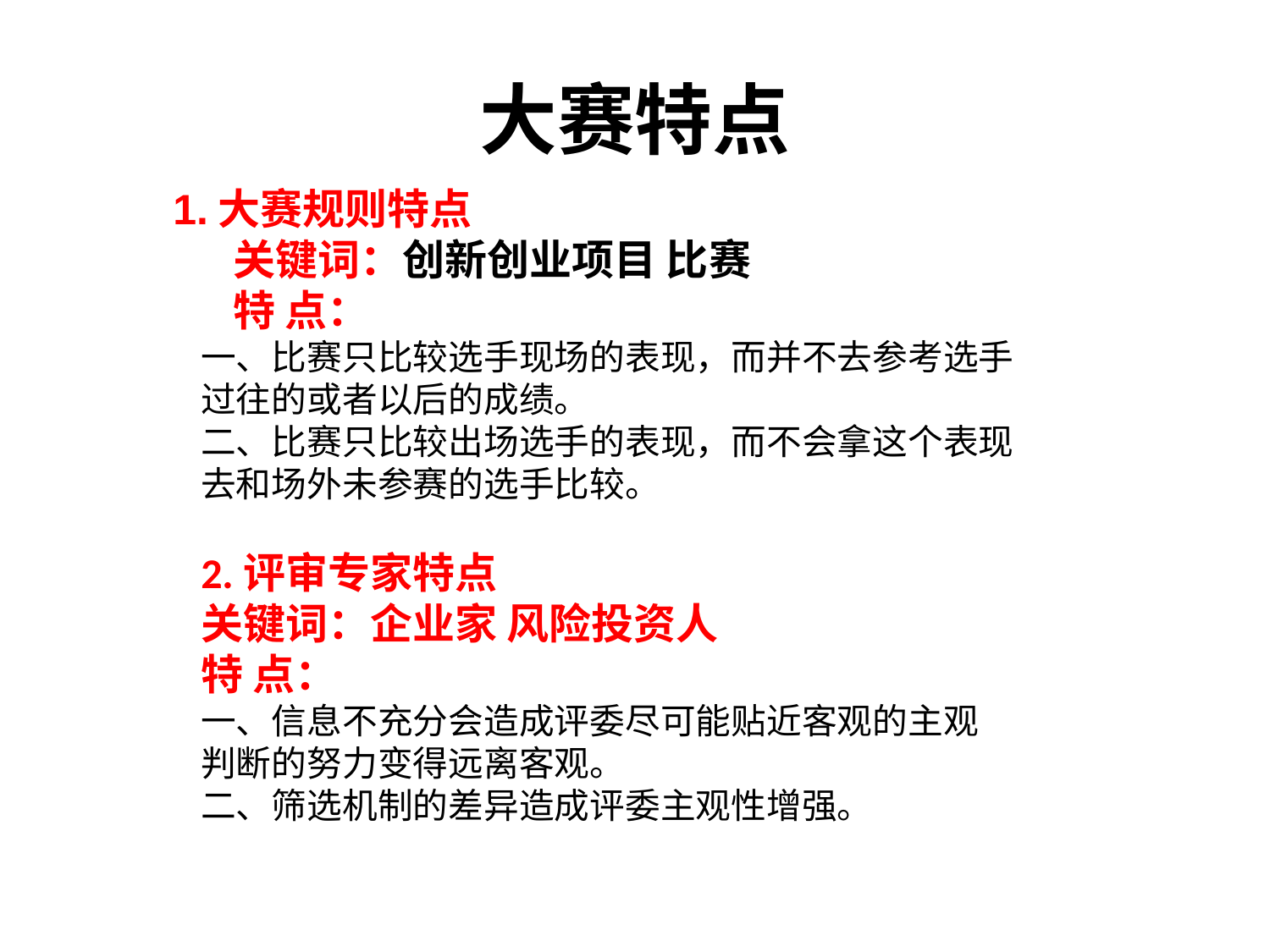

# 大赛特点
   1.大赛规则特点
         关键词：创新创业项目 比赛
         特 点：
一、比赛只比较选手现场的表现，而并不去参考选手
过往的或者以后的成绩。
二、比赛只比较出场选手的表现，而不会拿这个表现
去和场外未参赛的选手比较。

2.评审专家特点
关键词：企业家 风险投资人
特 点：
一、信息不充分会造成评委尽可能贴近客观的主观
判断的努力变得远离客观。
二、筛选机制的差异造成评委主观性增强。